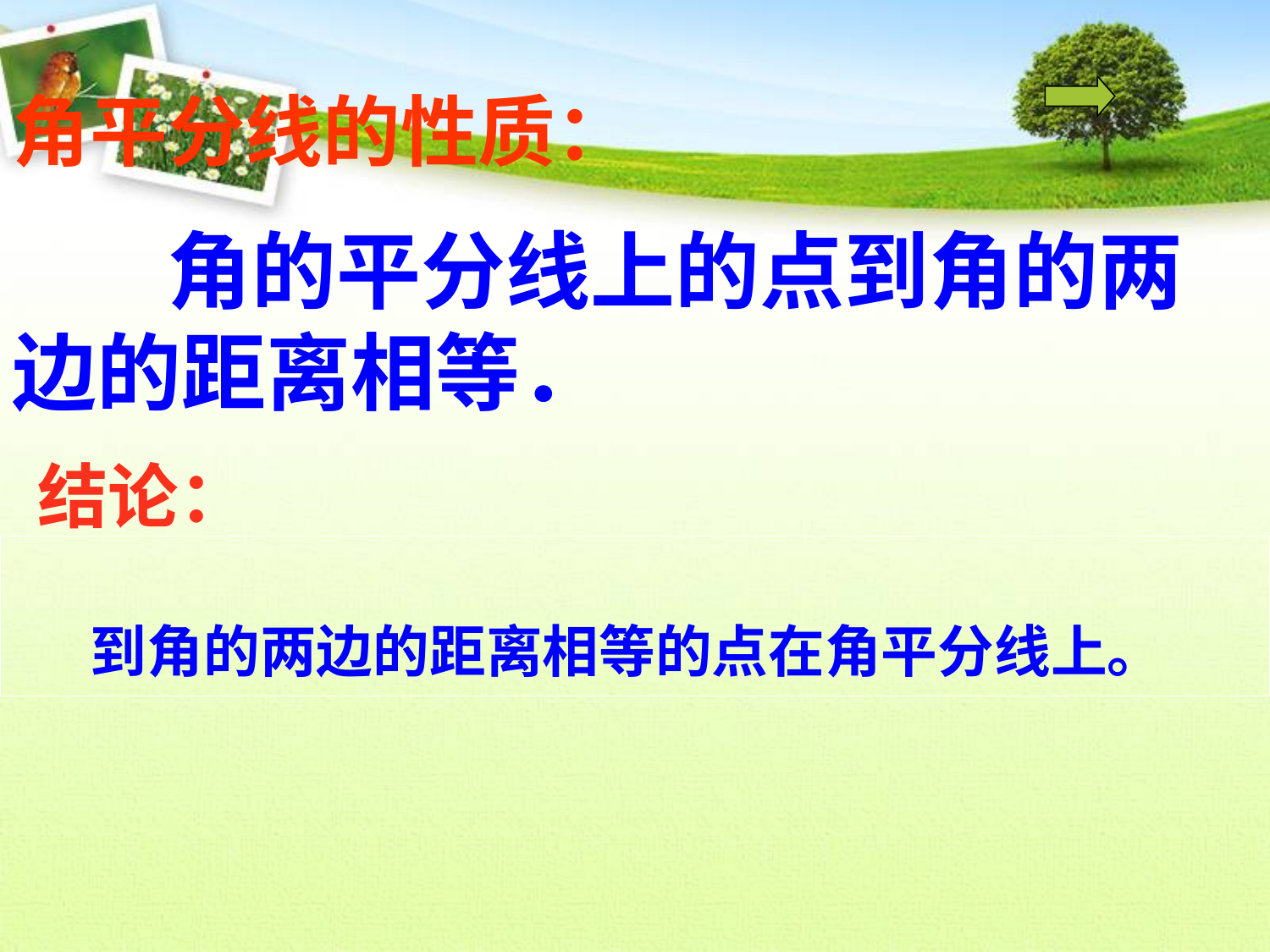

角平分线的性质：
       角的平分线上的点到角的两边的距离相等．

结论：
     到角的两边的距离相等的点在角平分线上。